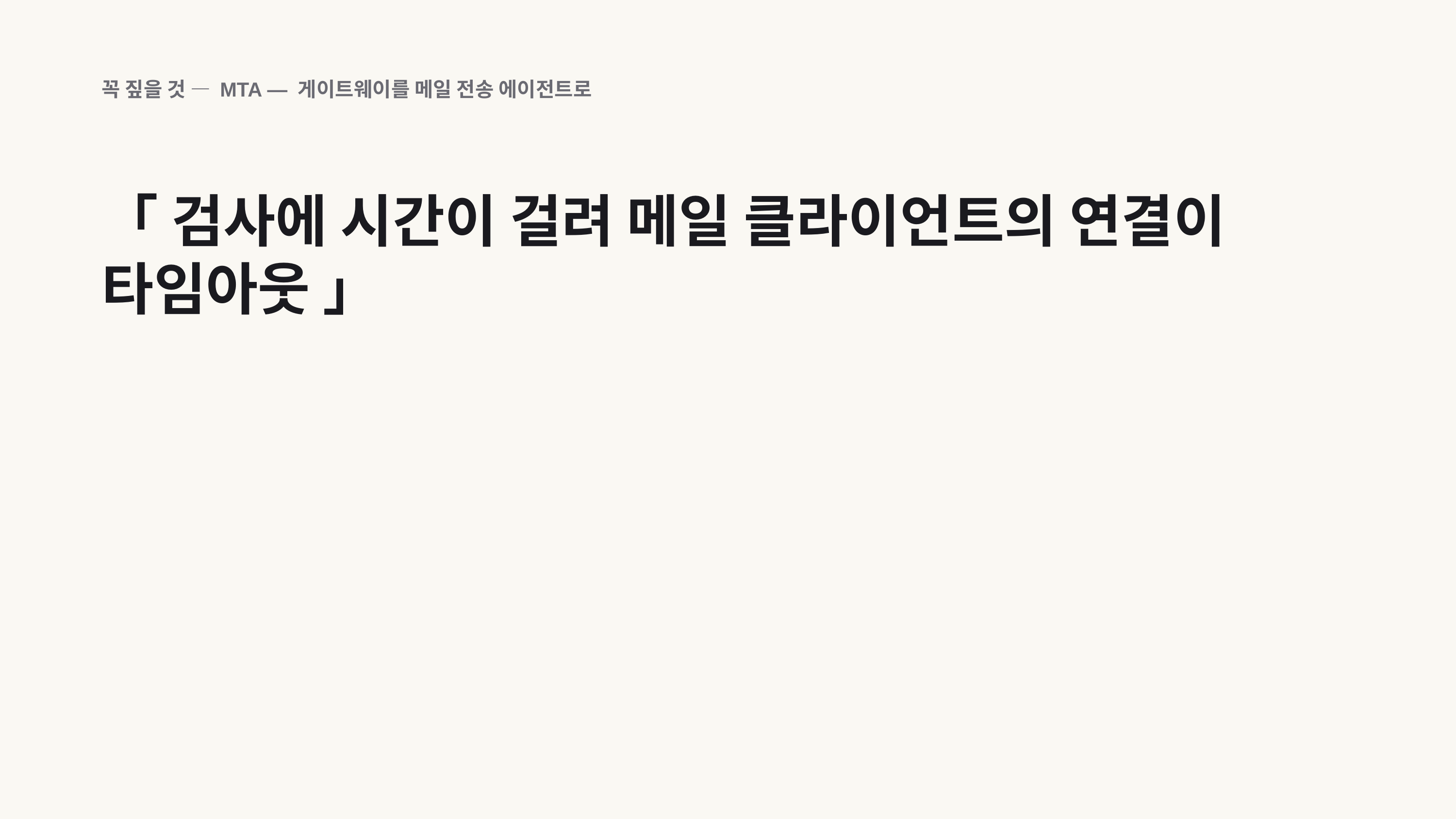

꼭 짚을 것 — MTA — 게이트웨이를 메일 전송 에이전트로
「 검사에 시간이 걸려 메일 클라이언트의 연결이 타임아웃 」